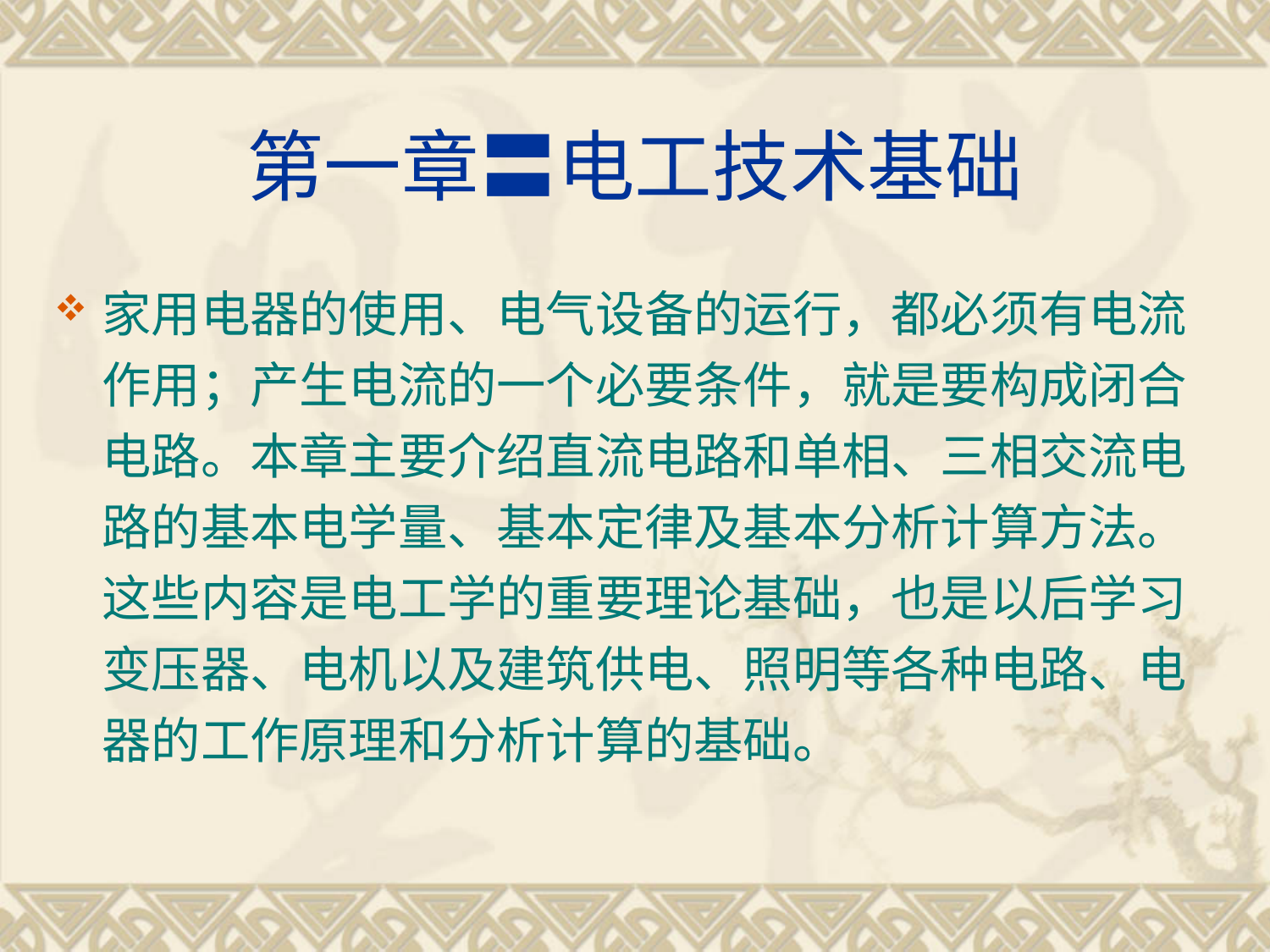

# 第一章〓电工技术基础
家用电器的使用、电气设备的运行，都必须有电流作用；产生电流的一个必要条件，就是要构成闭合电路。本章主要介绍直流电路和单相、三相交流电路的基本电学量、基本定律及基本分析计算方法。这些内容是电工学的重要理论基础，也是以后学习变压器、电机以及建筑供电、照明等各种电路、电器的工作原理和分析计算的基础。